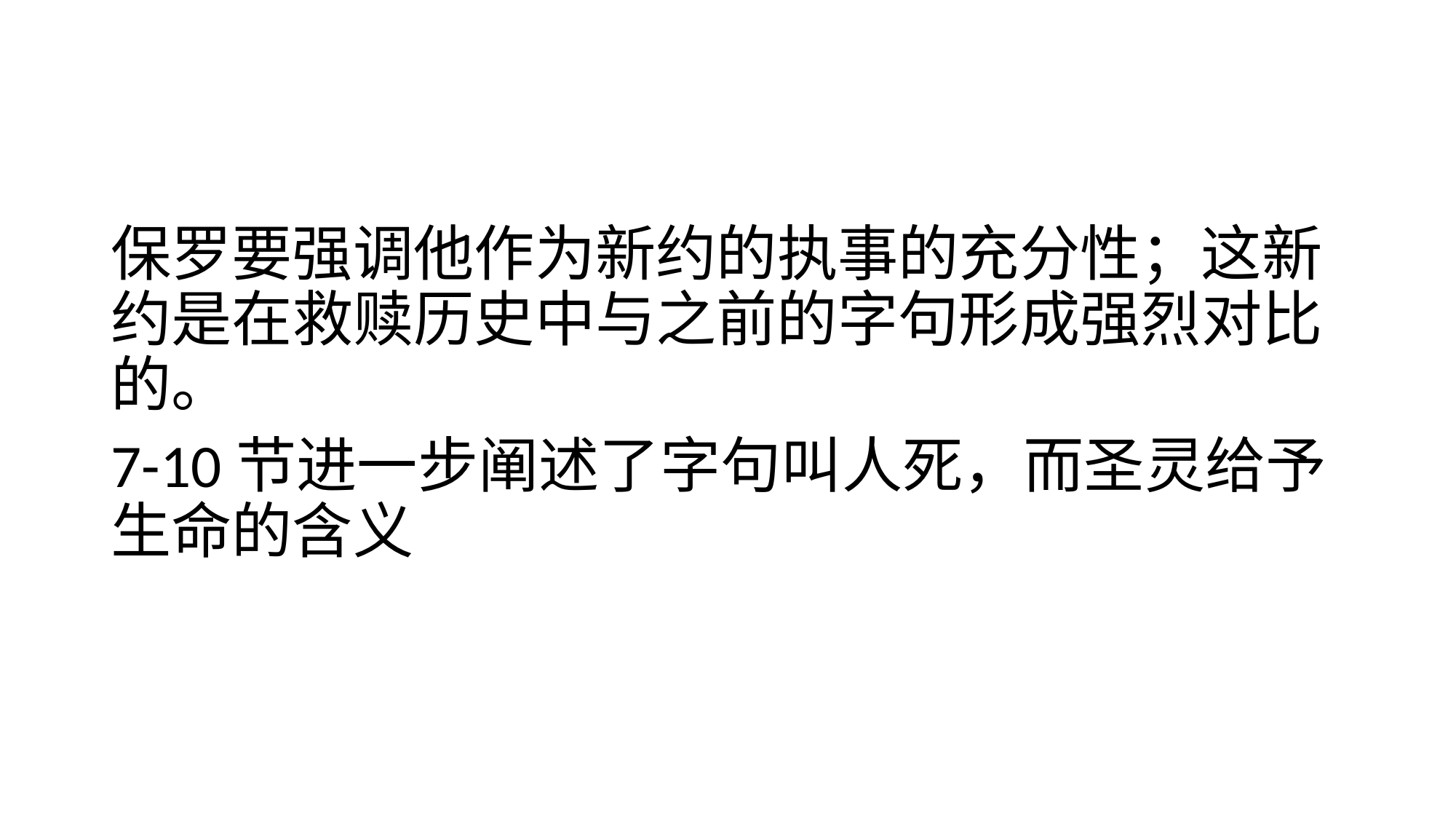

#
保罗要强调他作为新约的执事的充分性；这新约是在救赎历史中与之前的字句形成强烈对比的。
7-10节进一步阐述了字句叫人死，而圣灵给予生命的含义